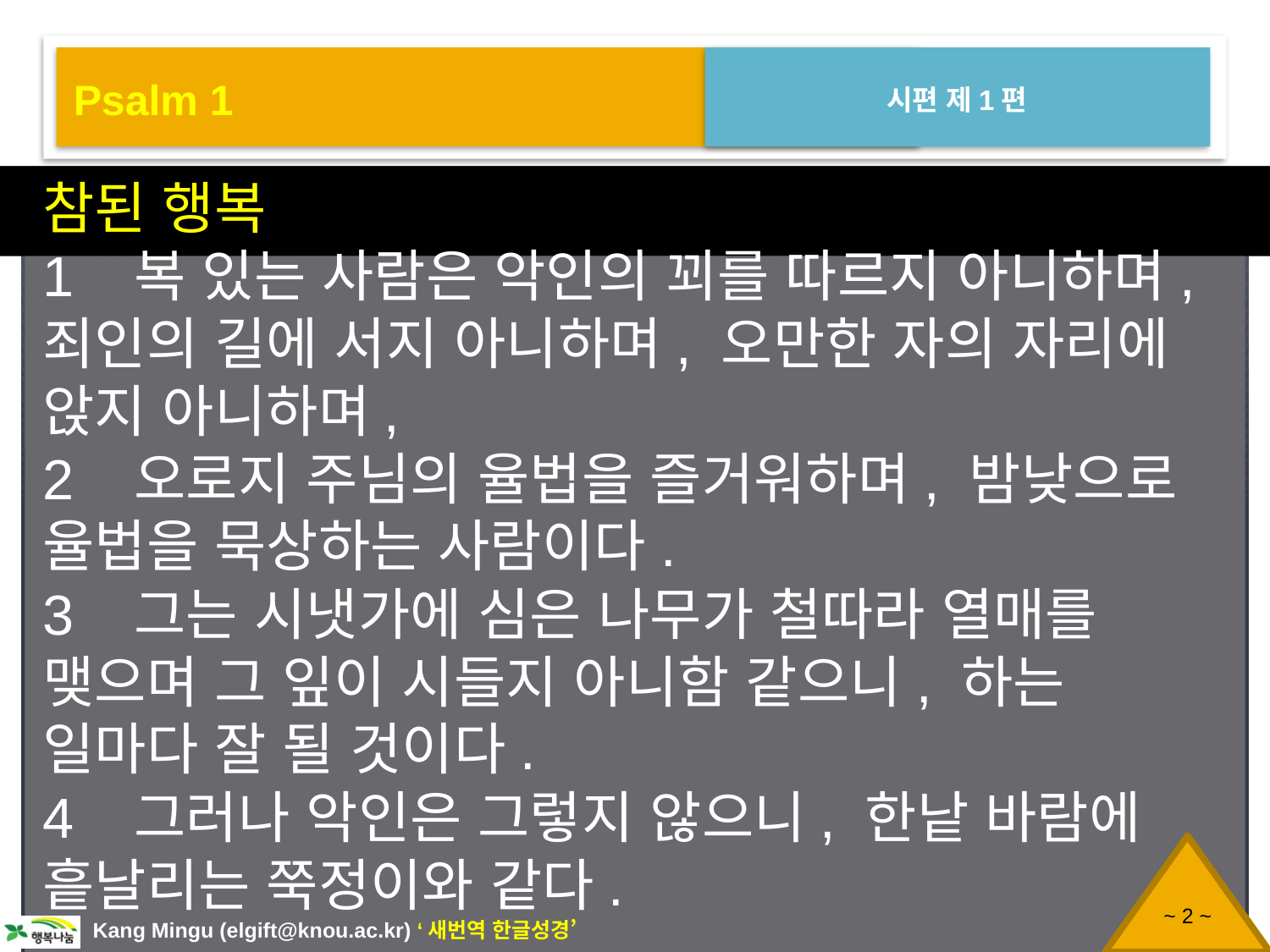

Psalm 1
시편 제1편
참된 행복
1   복 있는 사람은 악인의 꾀를 따르지 아니하며, 죄인의 길에 서지 아니하며, 오만한 자의 자리에 앉지 아니하며,
2   오로지 주님의 율법을 즐거워하며, 밤낮으로 율법을 묵상하는 사람이다.
3   그는 시냇가에 심은 나무가 철따라 열매를 맺으며 그 잎이 시들지 아니함 같으니, 하는 일마다 잘 될 것이다.
4   그러나 악인은 그렇지 않으니, 한낱 바람에 흩날리는 쭉정이와 같다.